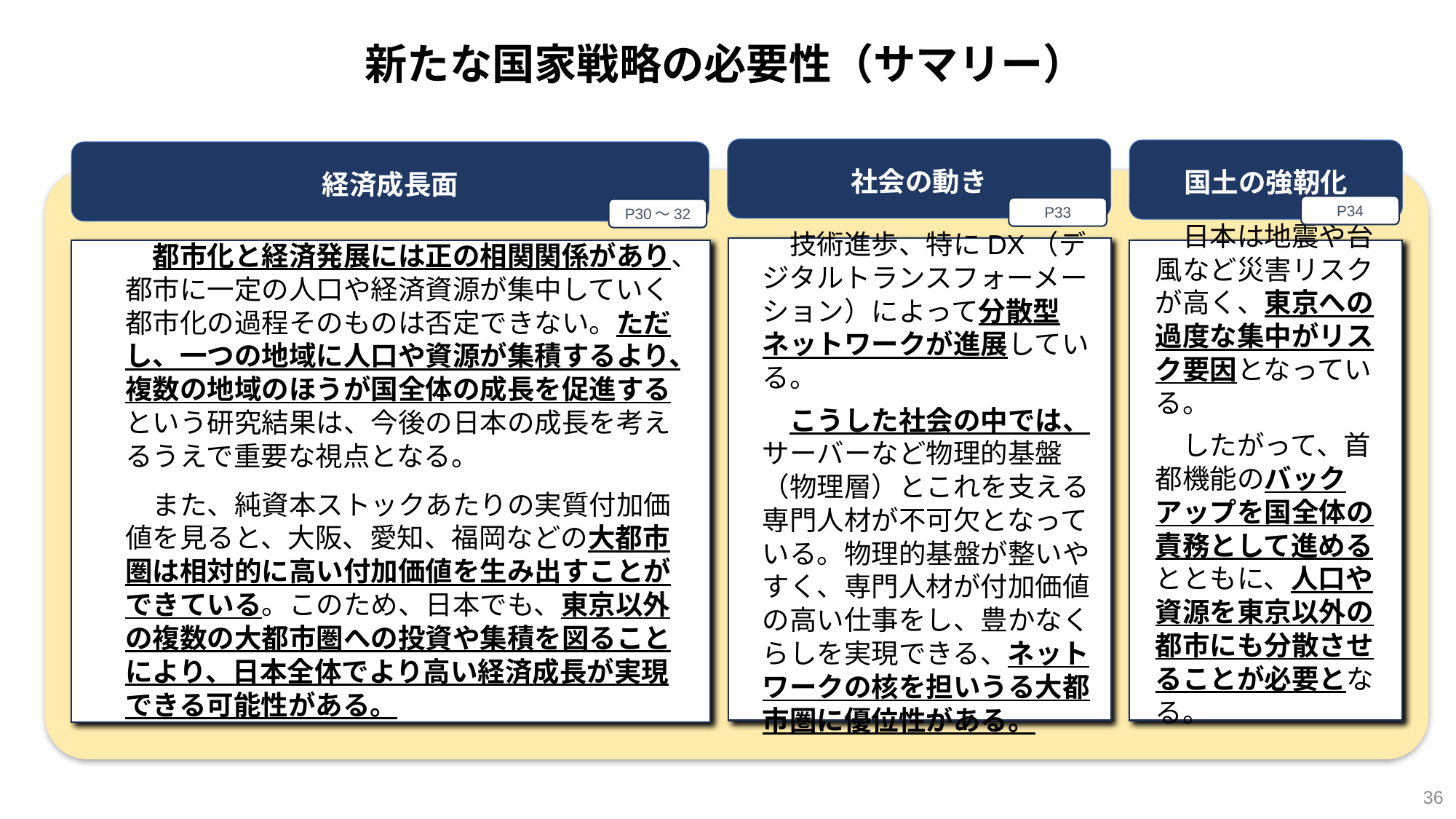

新たな国家戦略の必要性（サマリー）
社会の動き
国土の強靭化
経済成長面

P34
P33
P30～32

　日本は地震や台風など災害リスクが高く、東京への過度な集中がリスク要因となっている。
　したがって、首都機能のバックアップを国全体の責務として進めるとともに、人口や資源を東京以外の都市にも分散させることが必要となる。
　都市化と経済発展には正の相関関係があり、都市に一定の人口や経済資源が集中していく都市化の過程そのものは否定できない。ただし、一つの地域に人口や資源が集積するより、複数の地域のほうが国全体の成長を促進するという研究結果は、今後の日本の成長を考えるうえで重要な視点となる。
　また、純資本ストックあたりの実質付加価値を見ると、大阪、愛知、福岡などの大都市圏は相対的に高い付加価値を生み出すことができている。このため、日本でも、東京以外の複数の大都市圏への投資や集積を図ることにより、日本全体でより高い経済成長が実現できる可能性がある。
　技術進歩、特にDX（デジタルトランスフォーメーション）によって分散型ネットワークが進展している。
　こうした社会の中では、サーバーなど物理的基盤（物理層）とこれを支える専門人材が不可欠となっている。物理的基盤が整いやすく、専門人材が付加価値の高い仕事をし、豊かなくらしを実現できる、ネットワークの核を担いうる大都市圏に優位性がある。
36